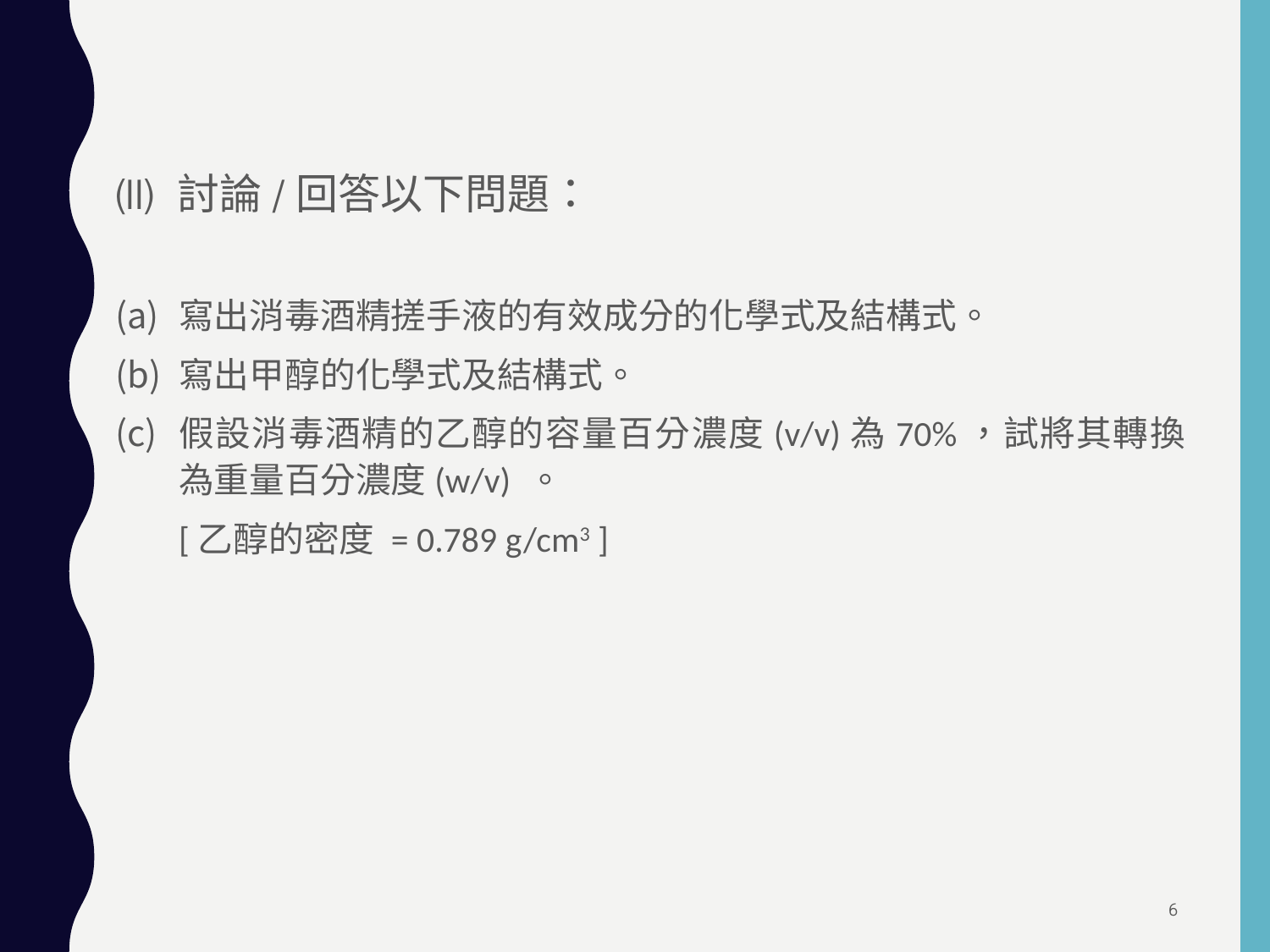

(II) 討論/回答以下問題：

寫出消毒酒精搓手液的有效成分的化學式及結構式。
寫出甲醇的化學式及結構式。
假設消毒酒精的乙醇的容量百分濃度(v/v)為70%，試將其轉換為重量百分濃度(w/v) 。
[乙醇的密度 = 0.789 g/cm3 ]

6